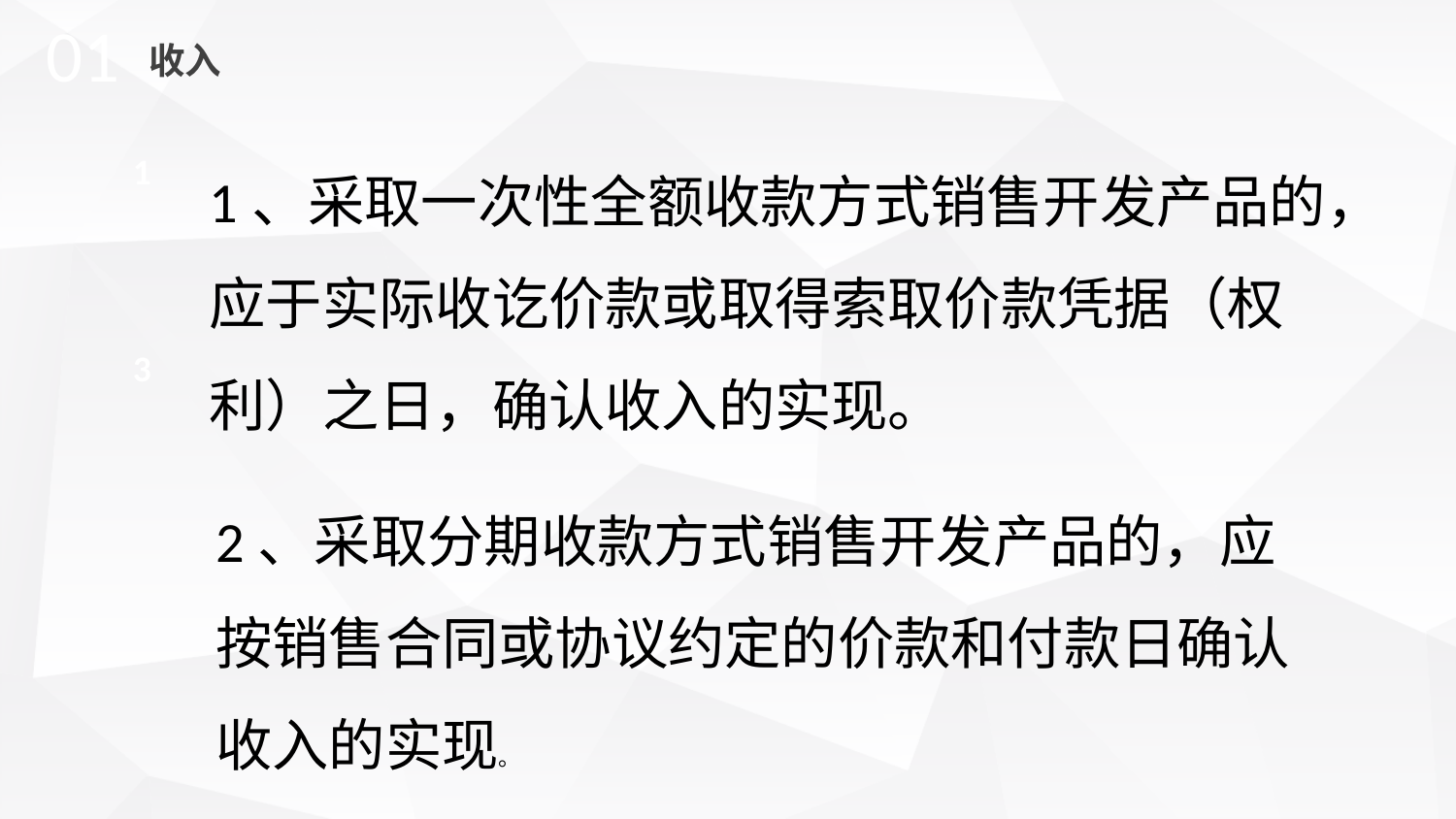

01
收入
1、采取一次性全额收款方式销售开发产品的，应于实际收讫价款或取得索取价款凭据（权利）之日，确认收入的实现。
1
3
2、采取分期收款方式销售开发产品的，应按销售合同或协议约定的价款和付款日确认收入的实现。